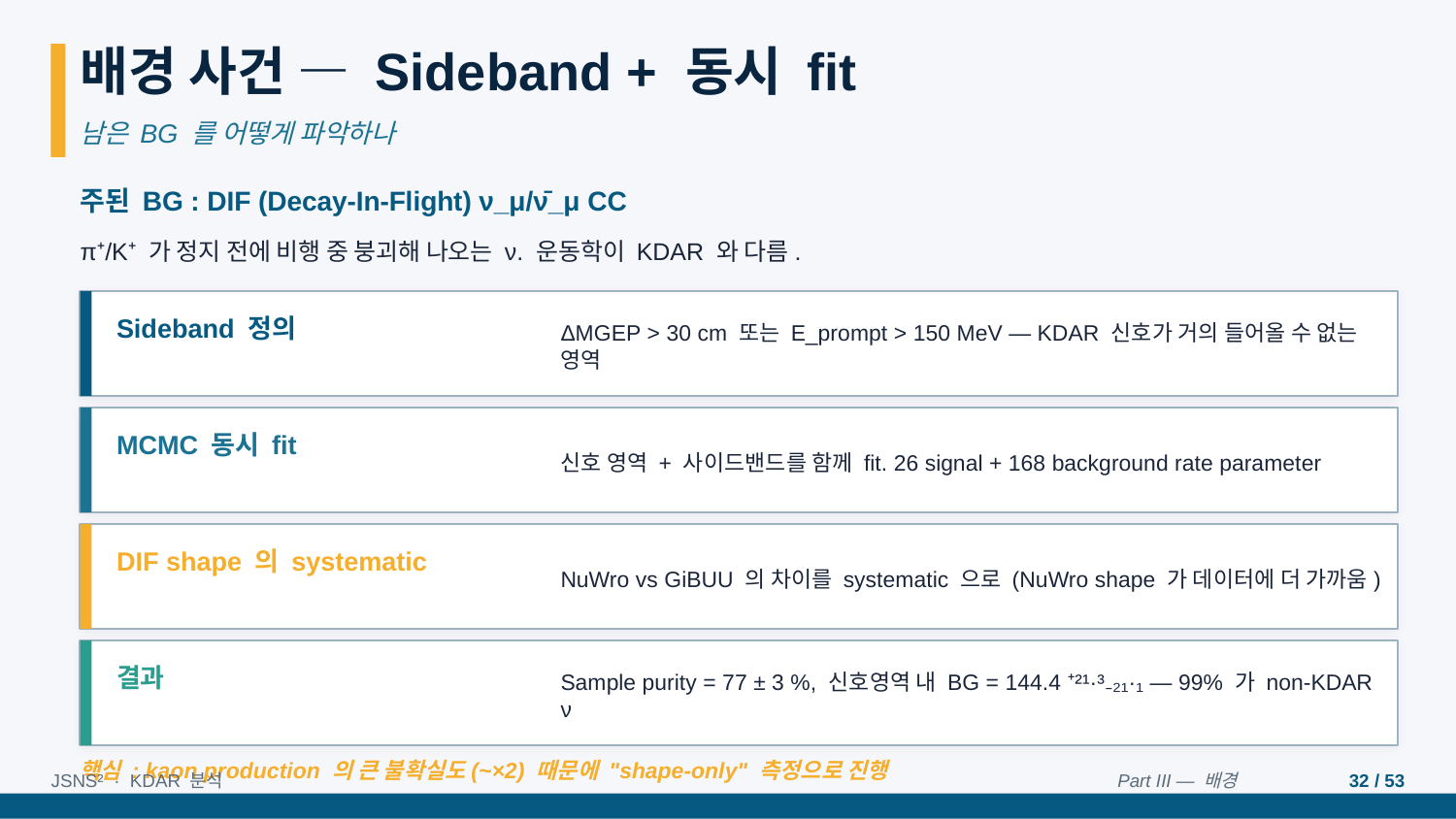

배경 사건 — Sideband + 동시 fit

남은 BG 를 어떻게 파악하나
주된 BG : DIF (Decay-In-Flight) ν_μ/ν̄_μ CC
π⁺/K⁺ 가 정지 전에 비행 중 붕괴해 나오는 ν. 운동학이 KDAR 와 다름.

Sideband 정의
ΔMGEP > 30 cm 또는 E_prompt > 150 MeV — KDAR 신호가 거의 들어올 수 없는 영역

MCMC 동시 fit
신호 영역 + 사이드밴드를 함께 fit. 26 signal + 168 background rate parameter

DIF shape 의 systematic
NuWro vs GiBUU 의 차이를 systematic 으로 (NuWro shape 가 데이터에 더 가까움)

결과
Sample purity = 77 ± 3 %, 신호영역 내 BG = 144.4 ⁺²¹·³₋₂₁·₁ — 99% 가 non-KDAR ν
핵심 : kaon production 의 큰 불확실도(~×2) 때문에 "shape-only" 측정으로 진행
JSNS²  ·  KDAR 분석
Part III — 배경
32 / 53